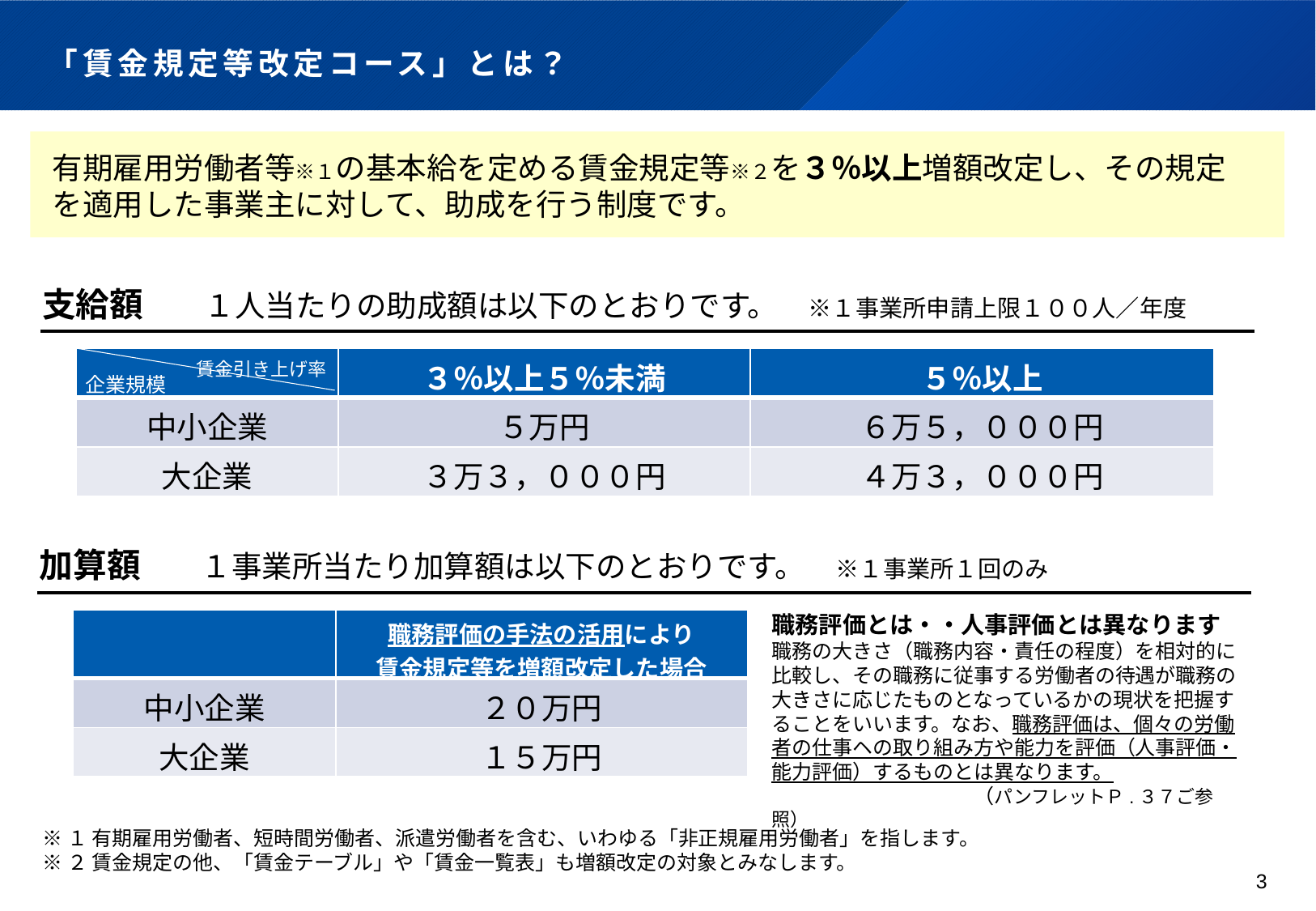

# 「賃金規定等改定コース」とは？
有期雇用労働者等※１の基本給を定める賃金規定等※２を３％以上増額改定し、その規定を適用した事業主に対して、助成を行う制度です。

支給額　　１人当たりの助成額は以下のとおりです。　※１事業所申請上限１００人／年度
| 賃金引き上げ率 | ３％以上５％未満 | ５％以上 |
| --- | --- | --- |
| 中小企業 | ５万円 | ６万５，０００円 |
| 大企業 | ３万３，０００円 | ４万３，０００円 |
企業規模
加算額　　１事業所当たり加算額は以下のとおりです。　※１事業所１回のみ
職務評価とは・・人事評価とは異なります
職務の大きさ（職務内容・責任の程度）を相対的に比較し、その職務に従事する労働者の待遇が職務の大きさに応じたものとなっているかの現状を把握することをいいます。なお、職務評価は、個々の労働者の仕事ヘの取り組み方や能力を評価（人事評価・能力評価）するものとは異なります。
　　　　　　　　　　（パンフレットＰ.３７ご参照）

|  | 職務評価の手法の活用により 賃金規定等を増額改定した場合 |
| --- | --- |
| 中小企業 | ２０万円 |
| 大企業 | １５万円 |
※１ 有期雇用労働者、短時間労働者、派遣労働者を含む、いわゆる「非正規雇用労働者」を指します。
※２ 賃金規定の他、「賃金テーブル」や「賃金一覧表」も増額改定の対象とみなします。

3